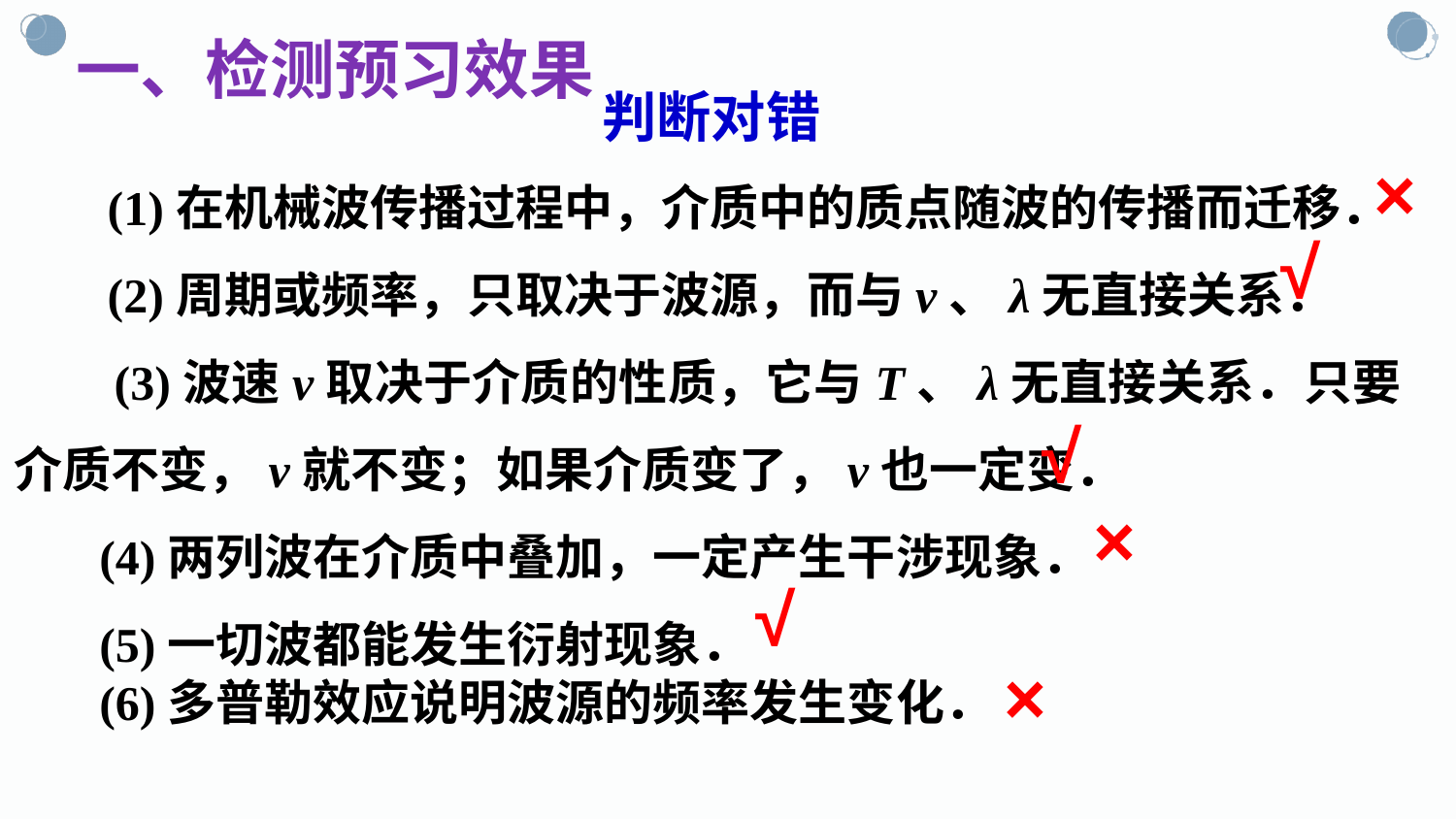

一、检测预习效果
判断对错
(1)在机械波传播过程中，介质中的质点随波的传播而迁移．
(2)周期或频率，只取决于波源，而与v、λ无直接关系．
        (3)波速v取决于介质的性质，它与T、λ无直接关系．只要介质不变，v就不变；如果介质变了，v也一定变．
       (4)两列波在介质中叠加，一定产生干涉现象．
       (5)一切波都能发生衍射现象．
       (6)多普勒效应说明波源的频率发生变化．
×
√
√
×
√
×